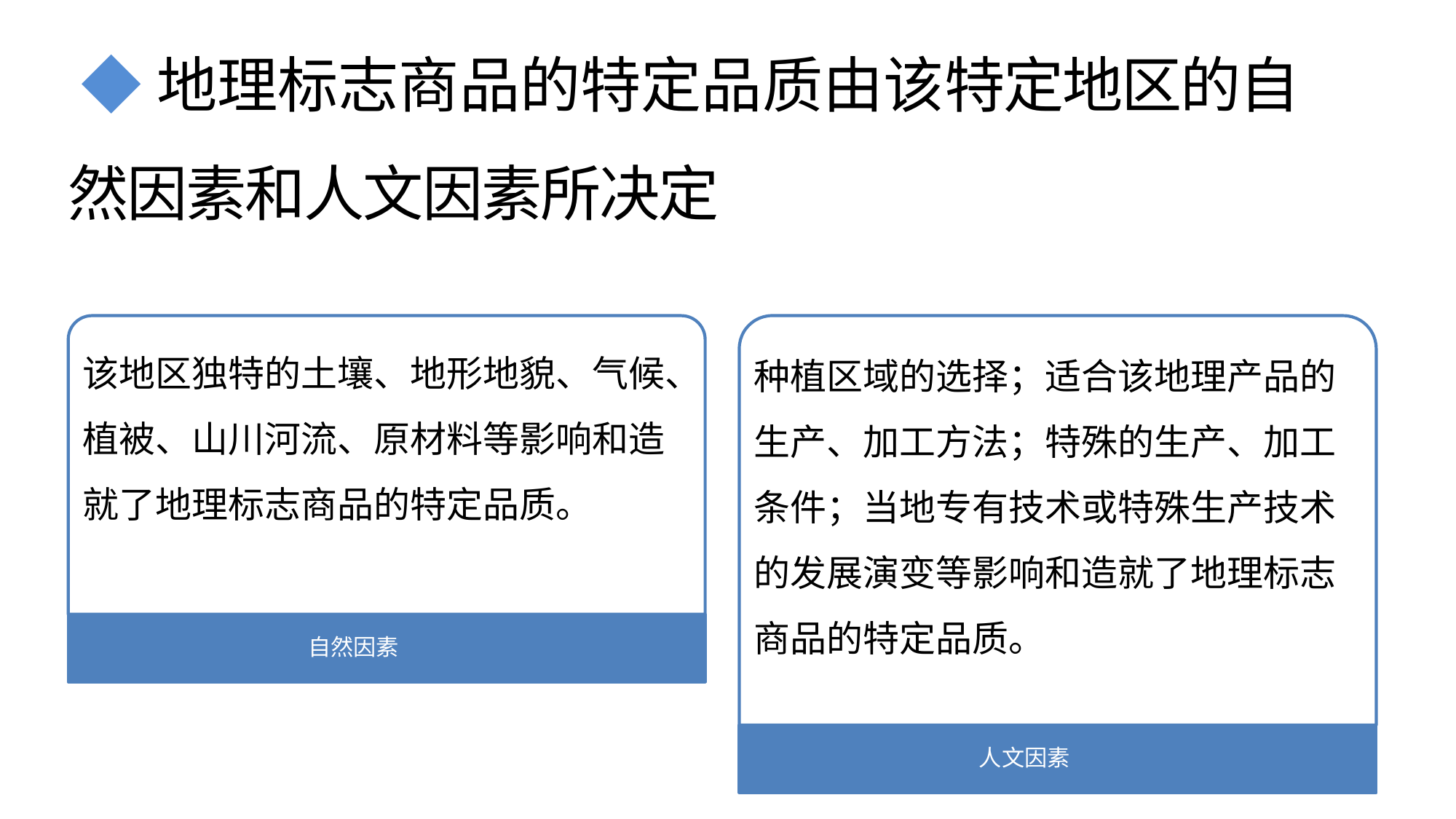

◆地理标志商品的特定品质由该特定地区的自然因素和人文因素所决定

种植区域的选择；适合该地理产品的生产、加工方法；特殊的生产、加工条件；当地专有技术或特殊生产技术的发展演变等影响和造就了地理标志商品的特定品质。

该地区独特的土壤、地形地貌、气候、植被、山川河流、原材料等影响和造就了地理标志商品的特定品质。

                      自然因素

                      人文因素